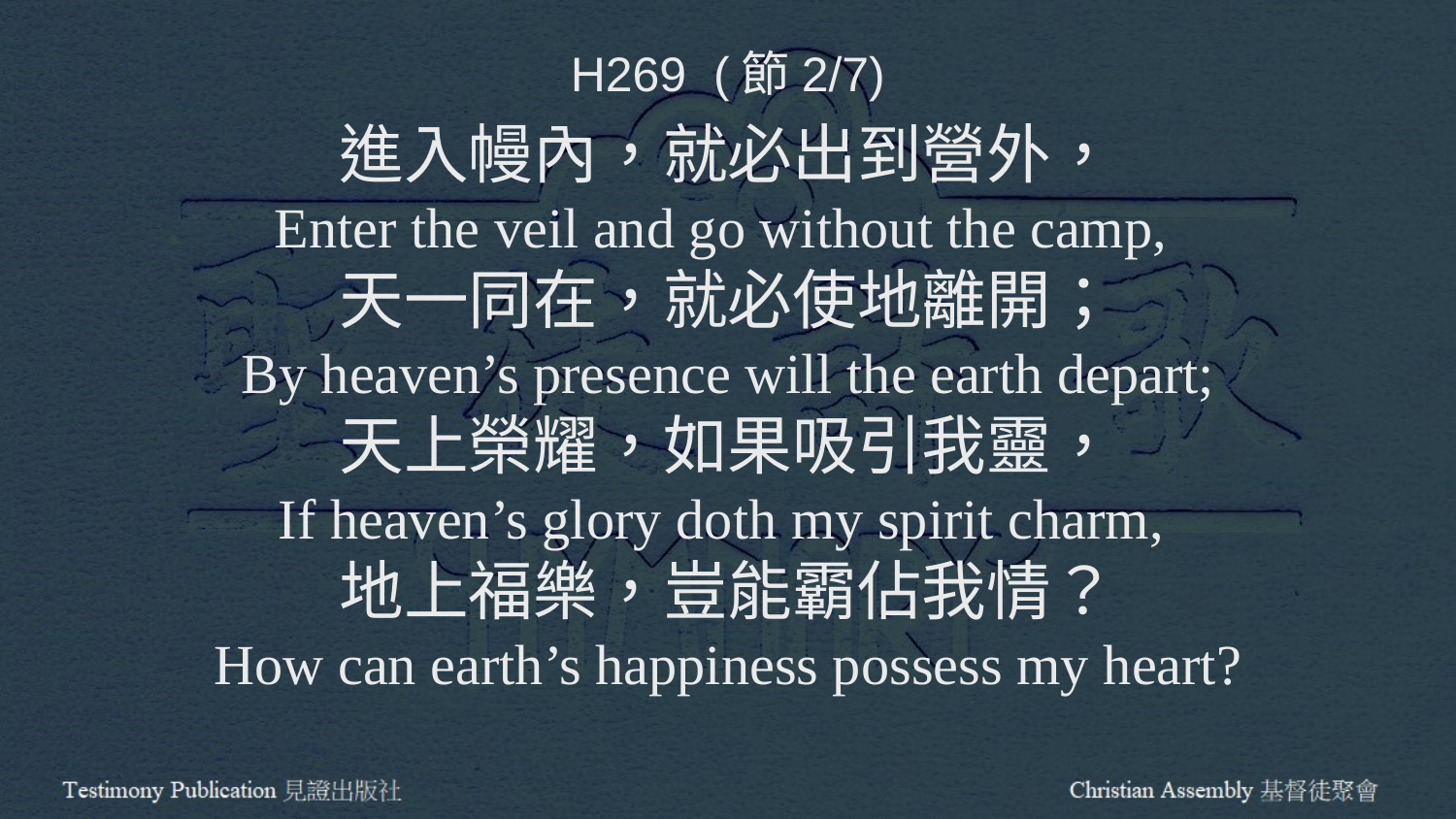

H269  (節2/7)
進入幔內，就必出到營外，
Enter the veil and go without the camp,
天一同在，就必使地離開；
By heaven’s presence will the earth depart;
天上榮耀，如果吸引我靈，
If heaven’s glory doth my spirit charm,
地上福樂，豈能霸佔我情？
How can earth’s happiness possess my heart?